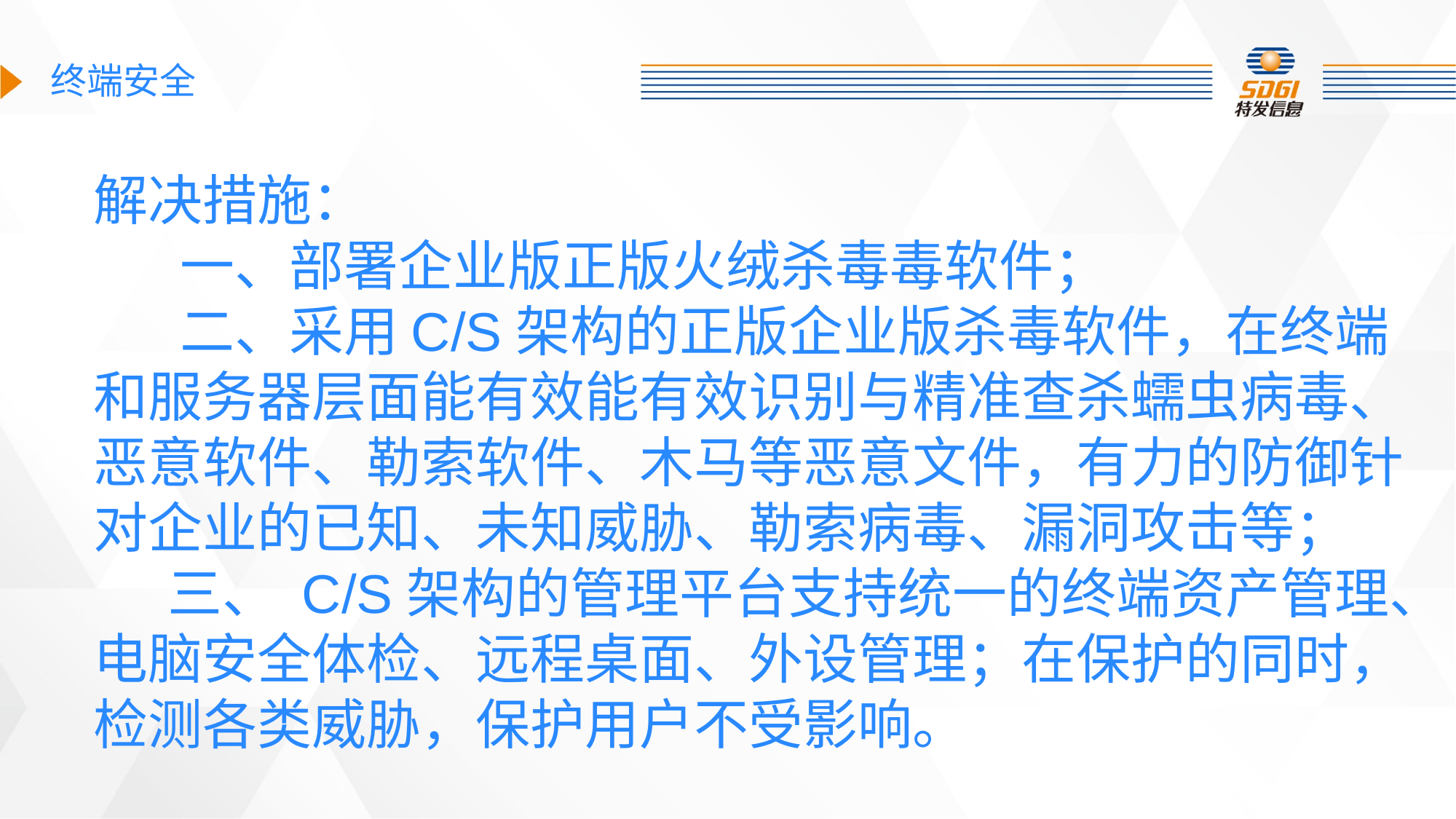

终端安全
解决措施：
      一、部署企业版正版火绒杀毒毒软件；
      二、采用C/S架构的正版企业版杀毒软件，在终端和服务器层面能有效能有效识别与精准查杀蠕虫病毒、恶意软件、勒索软件、木马等恶意文件，有力的防御针对企业的已知、未知威胁、勒索病毒、漏洞攻击等；
     三、 C/S架构的管理平台支持统一的终端资产管理、电脑安全体检、远程桌面、外设管理；在保护的同时，检测各类威胁，保护用户不受影响。